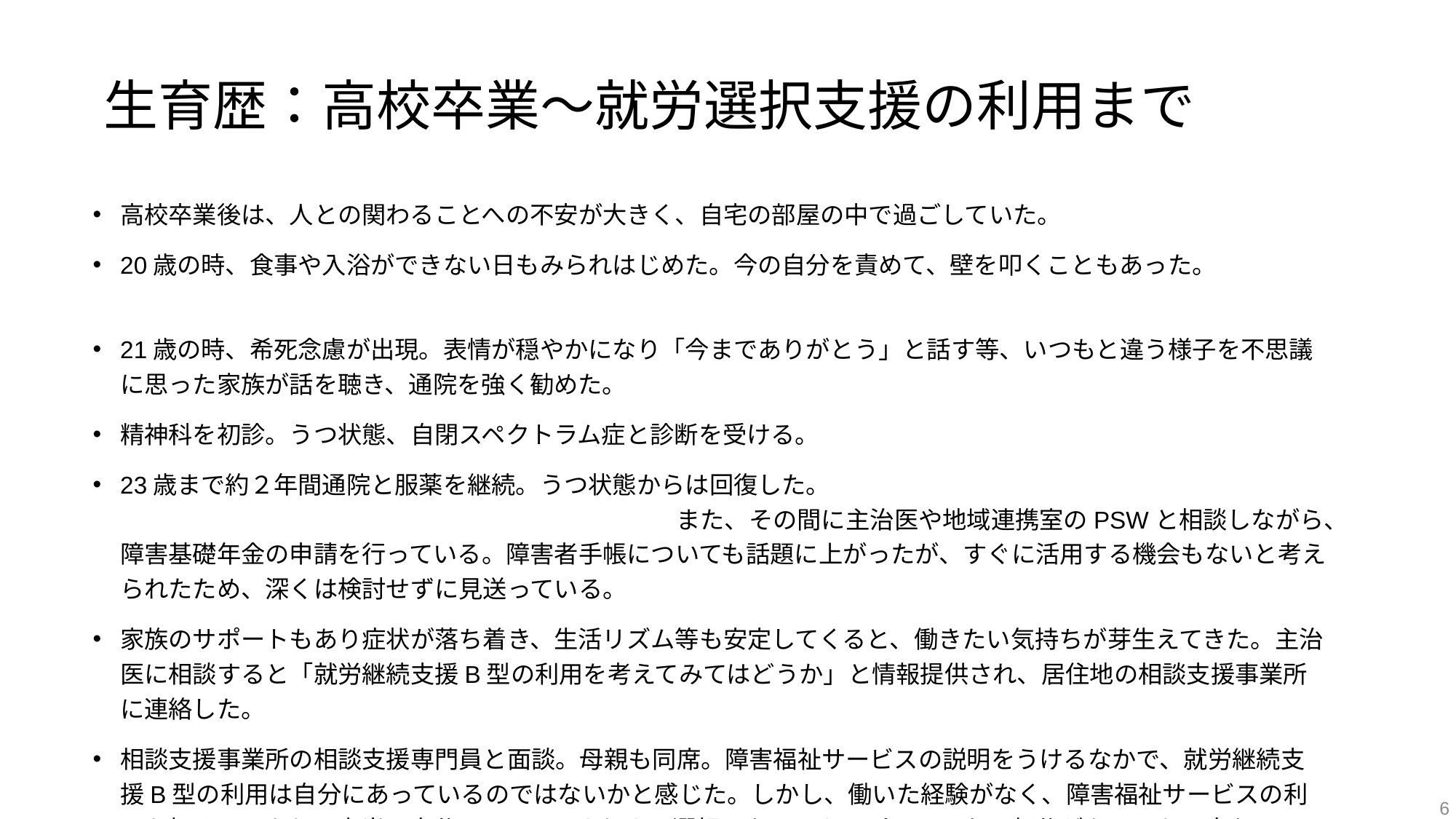

# 生育歴：高校卒業～就労選択支援の利用まで
高校卒業後は、人との関わることへの不安が大きく、自宅の部屋の中で過ごしていた。
20歳の時、食事や入浴ができない日もみられはじめた。今の自分を責めて、壁を叩くこともあった。
21歳の時、希死念慮が出現。表情が穏やかになり「今までありがとう」と話す等、いつもと違う様子を不思議に思った家族が話を聴き、通院を強く勧めた。
精神科を初診。うつ状態、自閉スペクトラム症と診断を受ける。
23歳まで約２年間通院と服薬を継続。うつ状態からは回復した。　　　　　　　　　　　　　　　　　　　　　　　　　　　　　　　　　　　　　　　　　　　また、その間に主治医や地域連携室のPSWと相談しながら、障害基礎年金の申請を行っている。障害者手帳についても話題に上がったが、すぐに活用する機会もないと考えられたため、深くは検討せずに見送っている。
家族のサポートもあり症状が落ち着き、生活リズム等も安定してくると、働きたい気持ちが芽生えてきた。主治医に相談すると「就労継続支援B型の利用を考えてみてはどうか」と情報提供され、居住地の相談支援事業所に連絡した。
相談支援事業所の相談支援専門員と面談。母親も同席。障害福祉サービスの説明をうけるなかで、就労継続支援B型の利用は自分にあっているのではないかと感じた。しかし、働いた経験がなく、障害福祉サービスの利用も初めてであり、本当に自分にとってのよりよい選択になるのか、ピンとこない部分があるのも正直なところであった。
そこで、就労選択支援事業を活用して、今後の方向性やその選択肢について考えていくこととした。
6